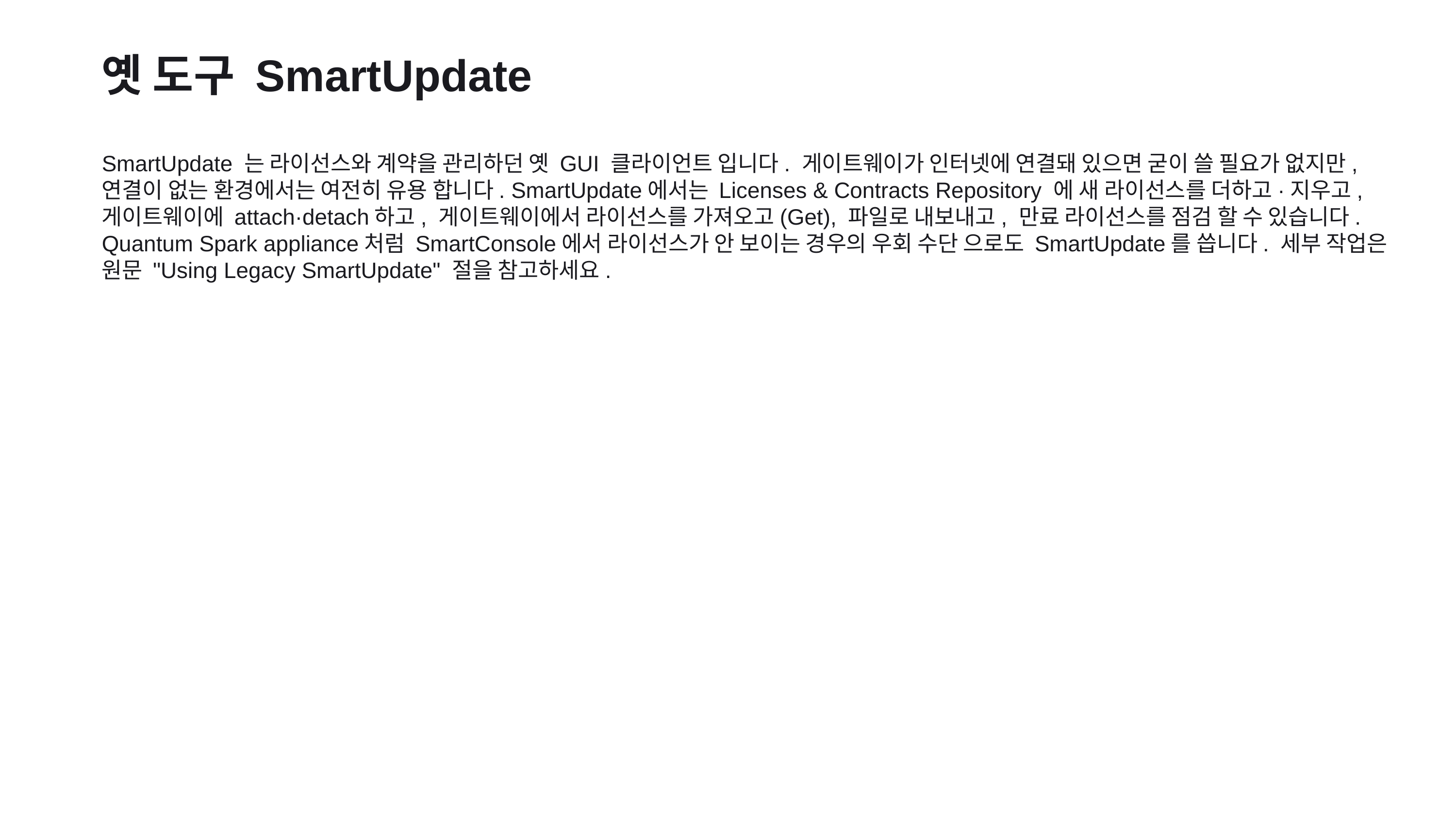

옛 도구 SmartUpdate
SmartUpdate 는 라이선스와 계약을 관리하던 옛 GUI 클라이언트 입니다. 게이트웨이가 인터넷에 연결돼 있으면 굳이 쓸 필요가 없지만, 연결이 없는 환경에서는 여전히 유용 합니다. SmartUpdate에서는 Licenses & Contracts Repository 에 새 라이선스를 더하고·지우고, 게이트웨이에 attach·detach하고, 게이트웨이에서 라이선스를 가져오고(Get), 파일로 내보내고, 만료 라이선스를 점검 할 수 있습니다. Quantum Spark appliance처럼 SmartConsole에서 라이선스가 안 보이는 경우의 우회 수단 으로도 SmartUpdate를 씁니다. 세부 작업은 원문 "Using Legacy SmartUpdate" 절을 참고하세요.